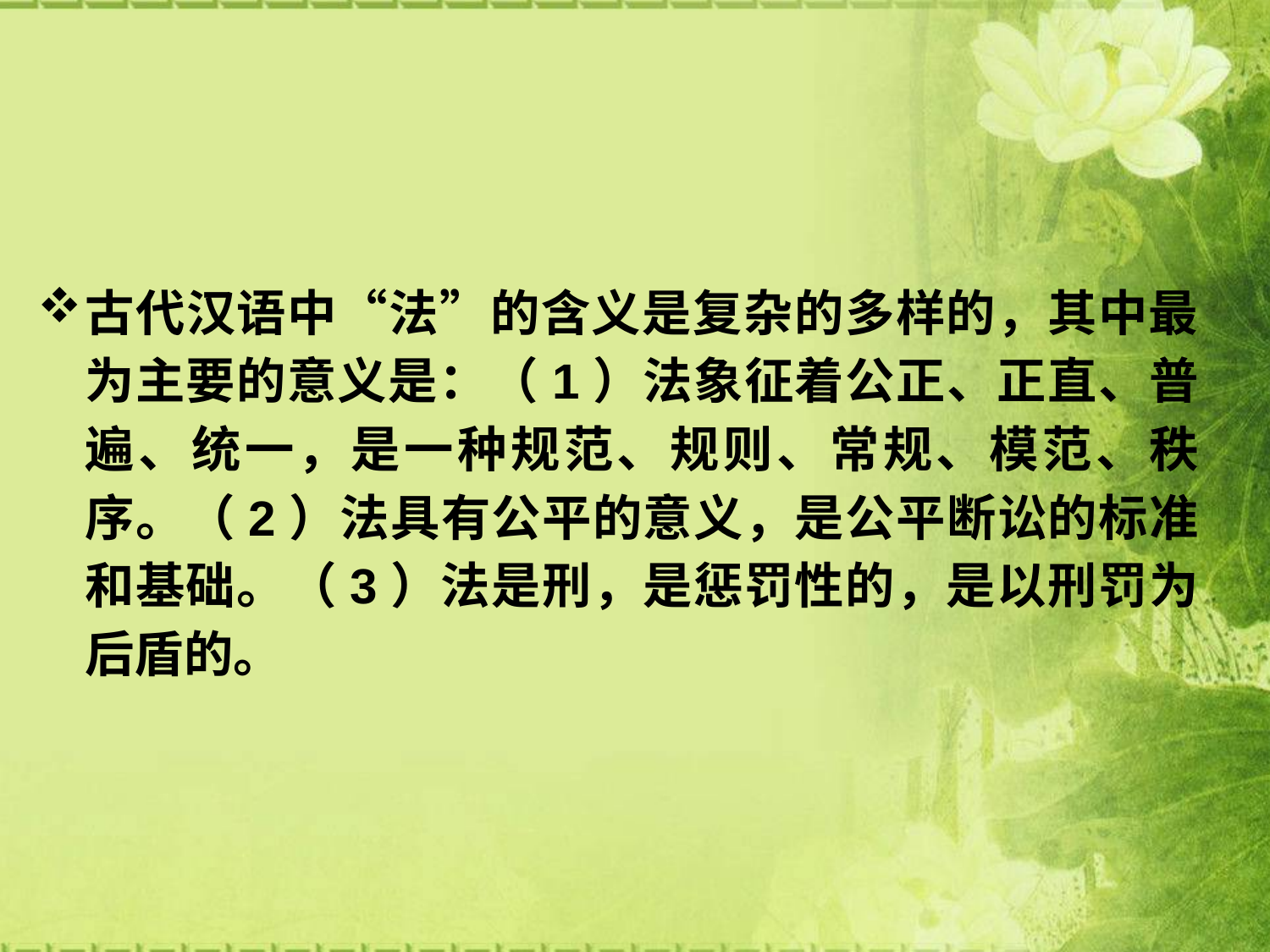

古代汉语中“法”的含义是复杂的多样的，其中最为主要的意义是：（1）法象征着公正、正直、普遍、统一，是一种规范、规则、常规、模范、秩序。（2）法具有公平的意义，是公平断讼的标准和基础。（3）法是刑，是惩罚性的，是以刑罚为后盾的。